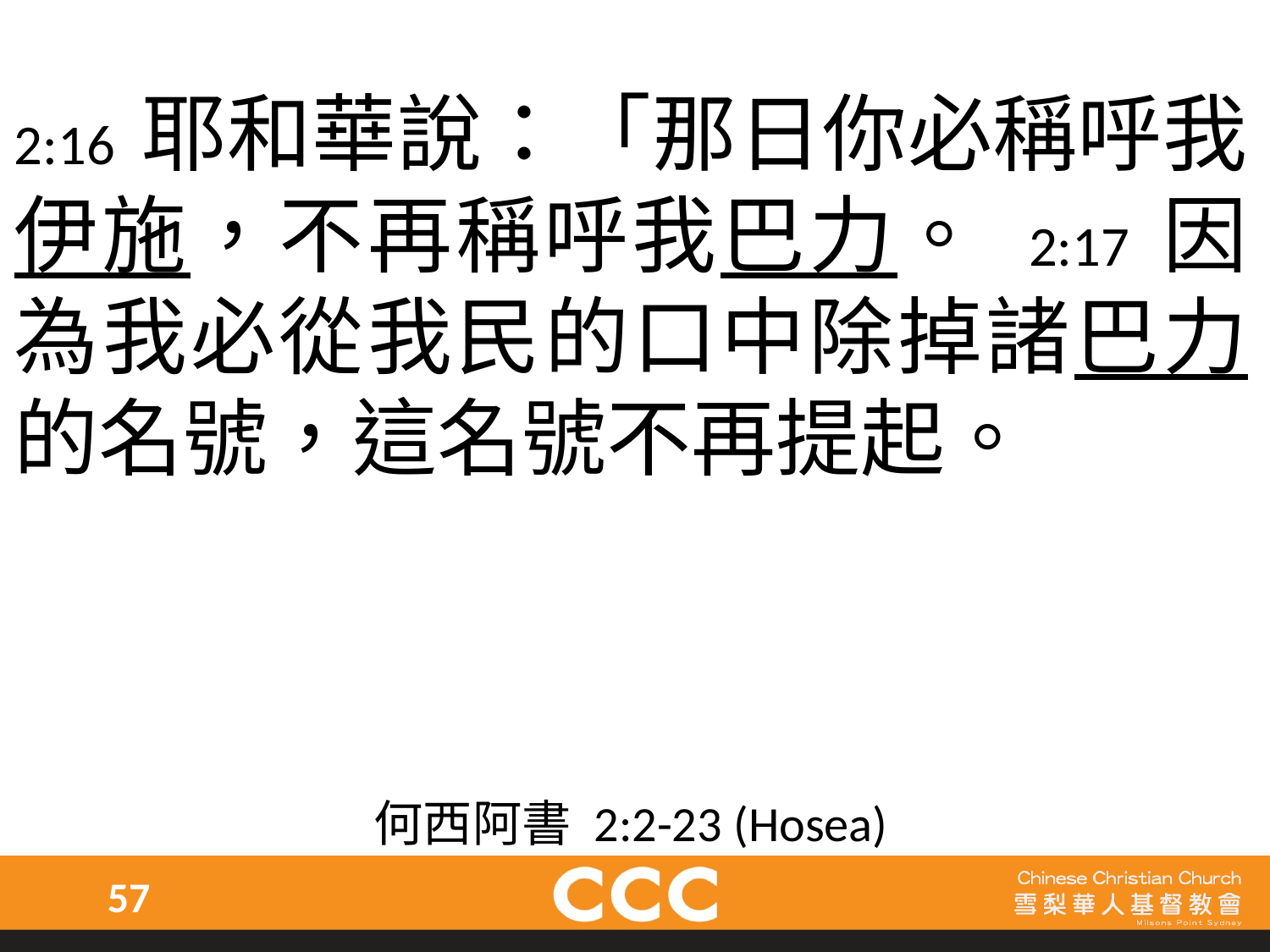

2:16 耶和華說：「那日你必稱呼我伊施，不再稱呼我巴力。 2:17 因為我必從我民的口中除掉諸巴力的名號，這名號不再提起。
何西阿書 2:2-23 (Hosea)
57